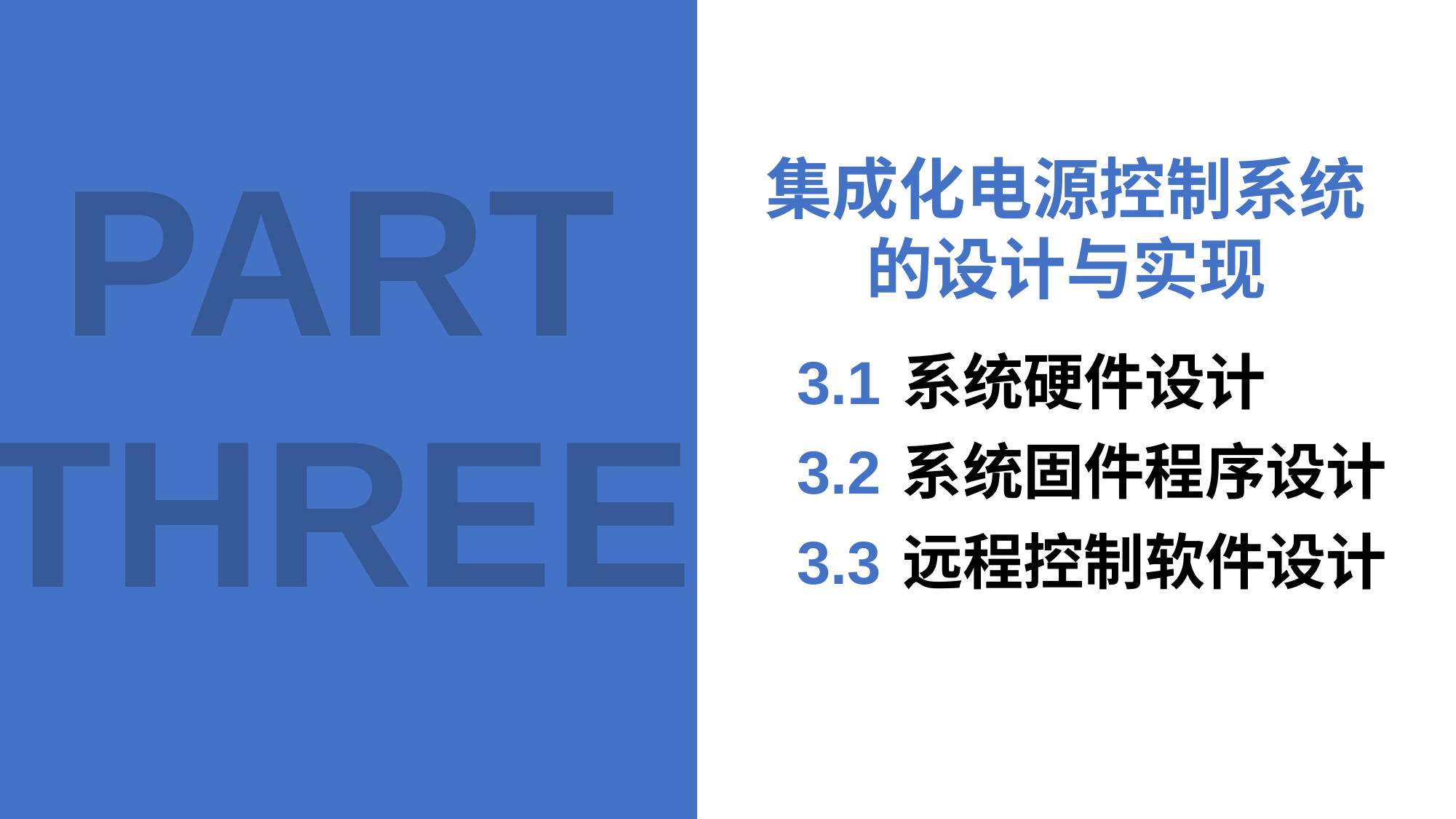

PART
THREE
集成化电源控制系统
的设计与实现
3.1
系统硬件设计
3.2
系统固件程序设计
3.3
远程控制软件设计